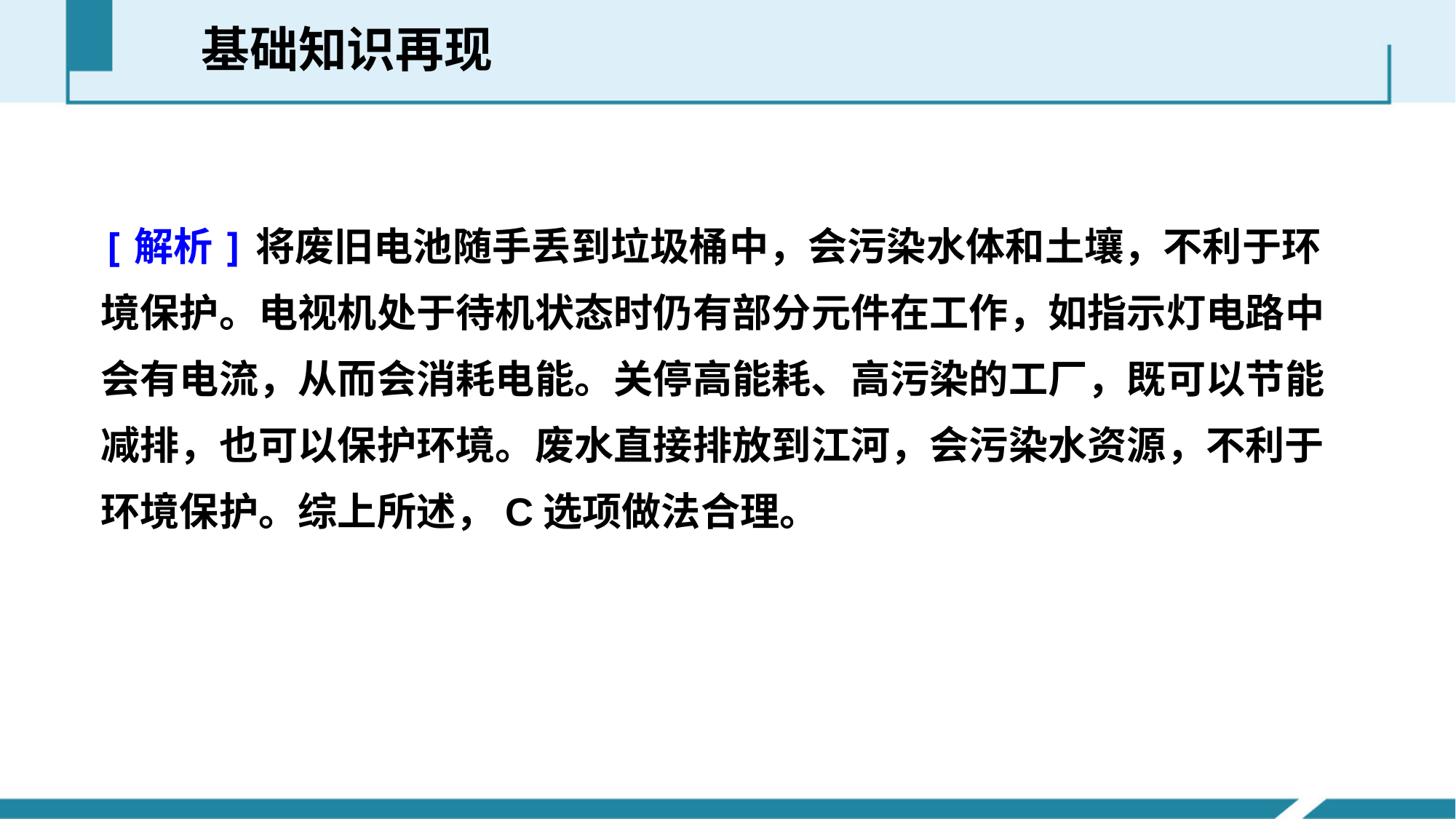

基础知识再现
[解析]将废旧电池随手丢到垃圾桶中，会污染水体和土壤，不利于环境保护。电视机处于待机状态时仍有部分元件在工作，如指示灯电路中会有电流，从而会消耗电能。关停高能耗、高污染的工厂，既可以节能减排，也可以保护环境。废水直接排放到江河，会污染水资源，不利于环境保护。综上所述，C选项做法合理。